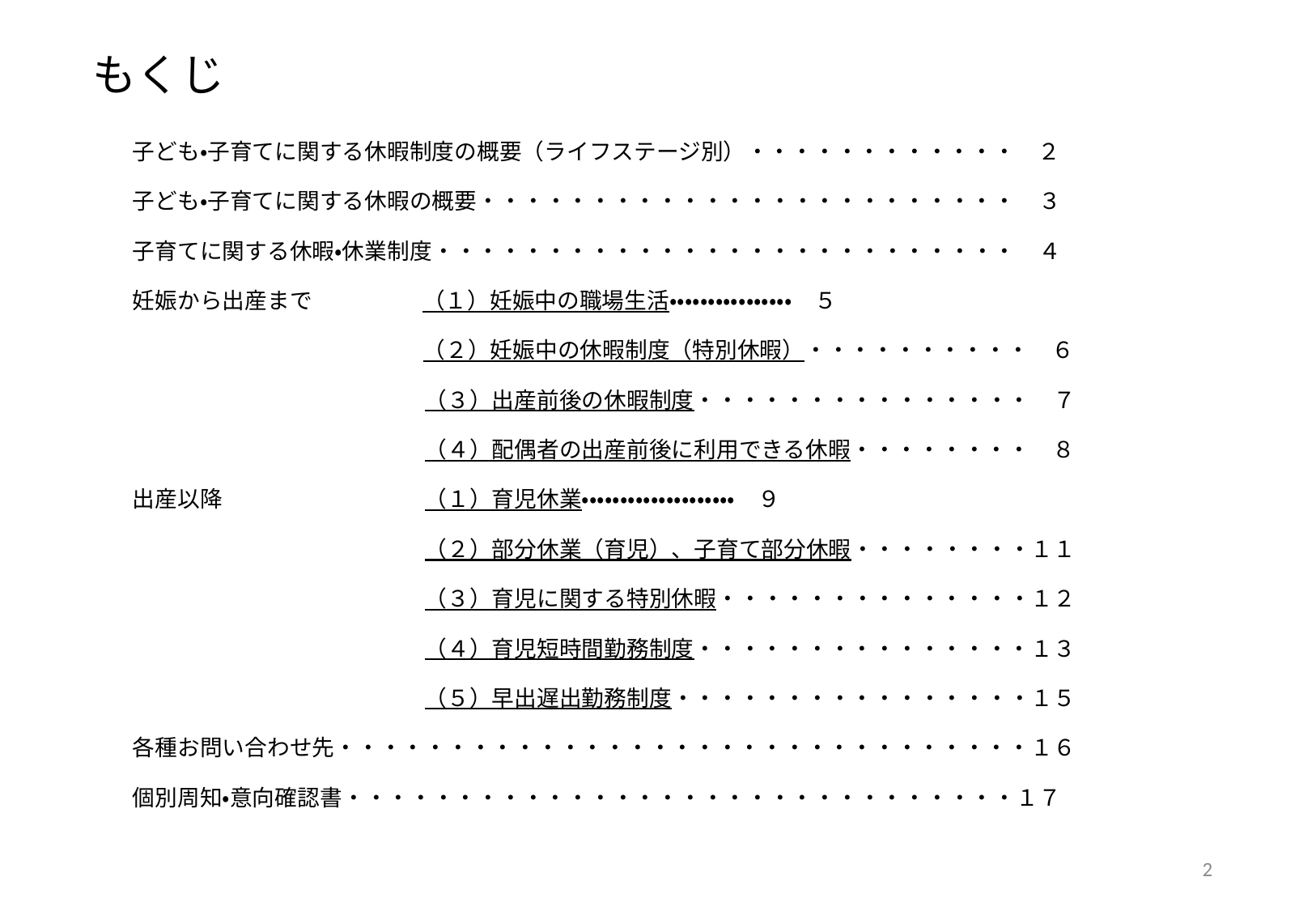

# もくじ
子ども・子育てに関する休暇制度の概要（ライフステージ別）・・・・・・・・・・・・　２
子ども・子育てに関する休暇の概要・・・・・・・・・・・・・・・・・・・・・・・・　３
子育てに関する休暇・休業制度・・・・・・・・・・・・・・・・・・・・・・・・・・　４
妊娠から出産まで　　　　    （１）妊娠中の職場生活・・・・・・・・・・・・・・・・　５
　　　　　　　　　             　（２）妊娠中の休暇制度（特別休暇）・・・・・・・・・・　６
　　　　　　　　　　　　　（３）出産前後の休暇制度・・・・・・・・・・・・・・・　７
　　　　　　　　　　　　　（４）配偶者の出産前後に利用できる休暇・・・・・・・・　８
出産以降　　　　　　　　　（１）育児休業・・・・・・・・・・・・・・・・・・・・　９
　　　　　　　　　　　　　（２）部分休業（育児）、子育て部分休暇・・・・・・・・１１
　　　　　　　　　　　　　（３）育児に関する特別休暇・・・・・・・・・・・・・・１２
　　　　　　　　　　　　　（４）育児短時間勤務制度・・・・・・・・・・・・・・・１３
　　　　　　　　　　　　　（５）早出遅出勤務制度・・・・・・・・・・・・・・・・１５
各種お問い合わせ先・・・・・・・・・・・・・・・・・・・・・・・・・・・・・・・１６
個別周知・意向確認書・・・・・・・・・・・・・・・・・・・・・・・・・・・・・・１７

2